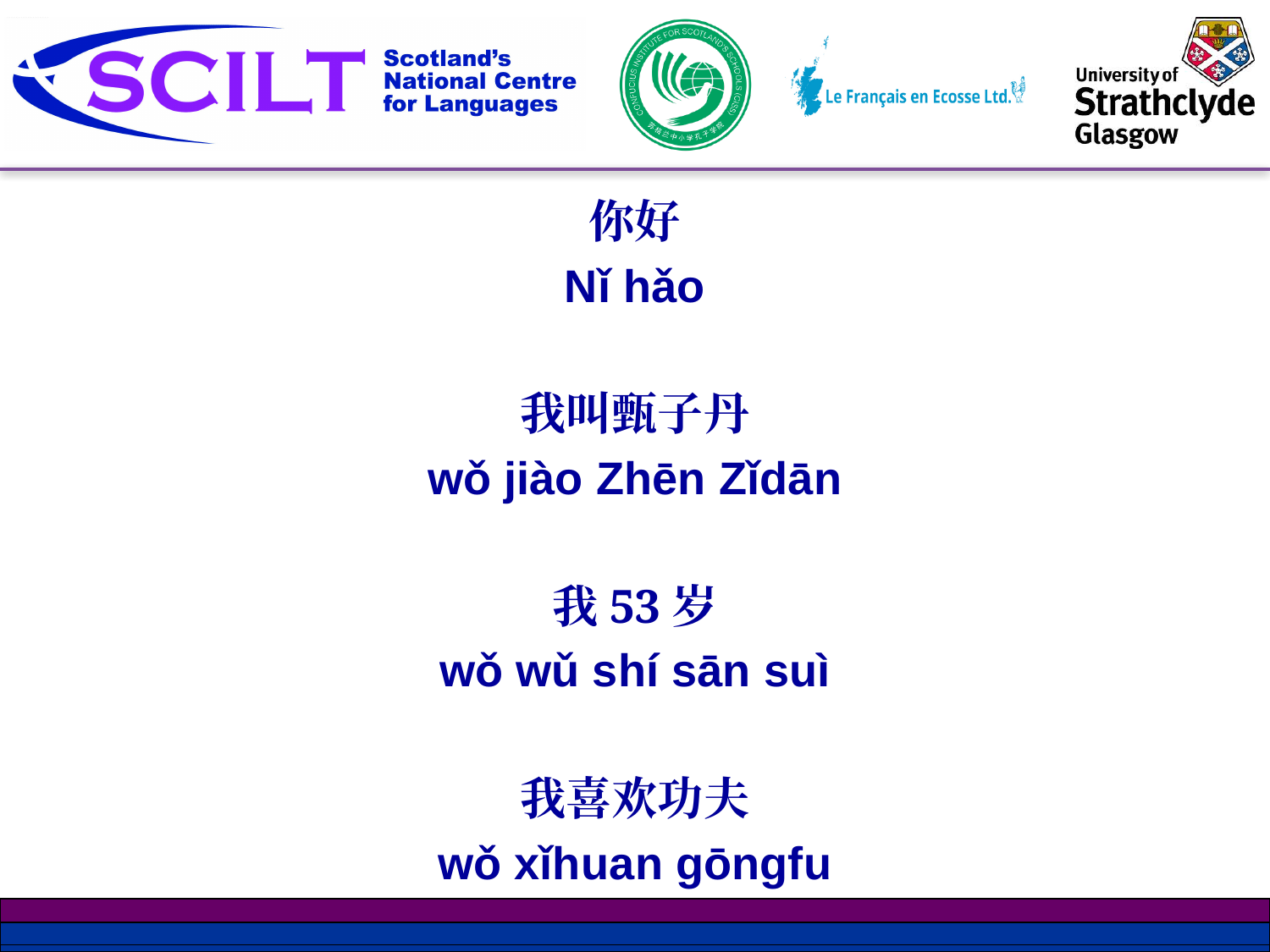

你好
Nǐ hǎo

我叫甄子丹
wǒ jiào Zhēn Zǐdān

我53岁
wǒ wǔ shí sān suì

我喜欢功夫
wǒ xǐhuan gōngfu